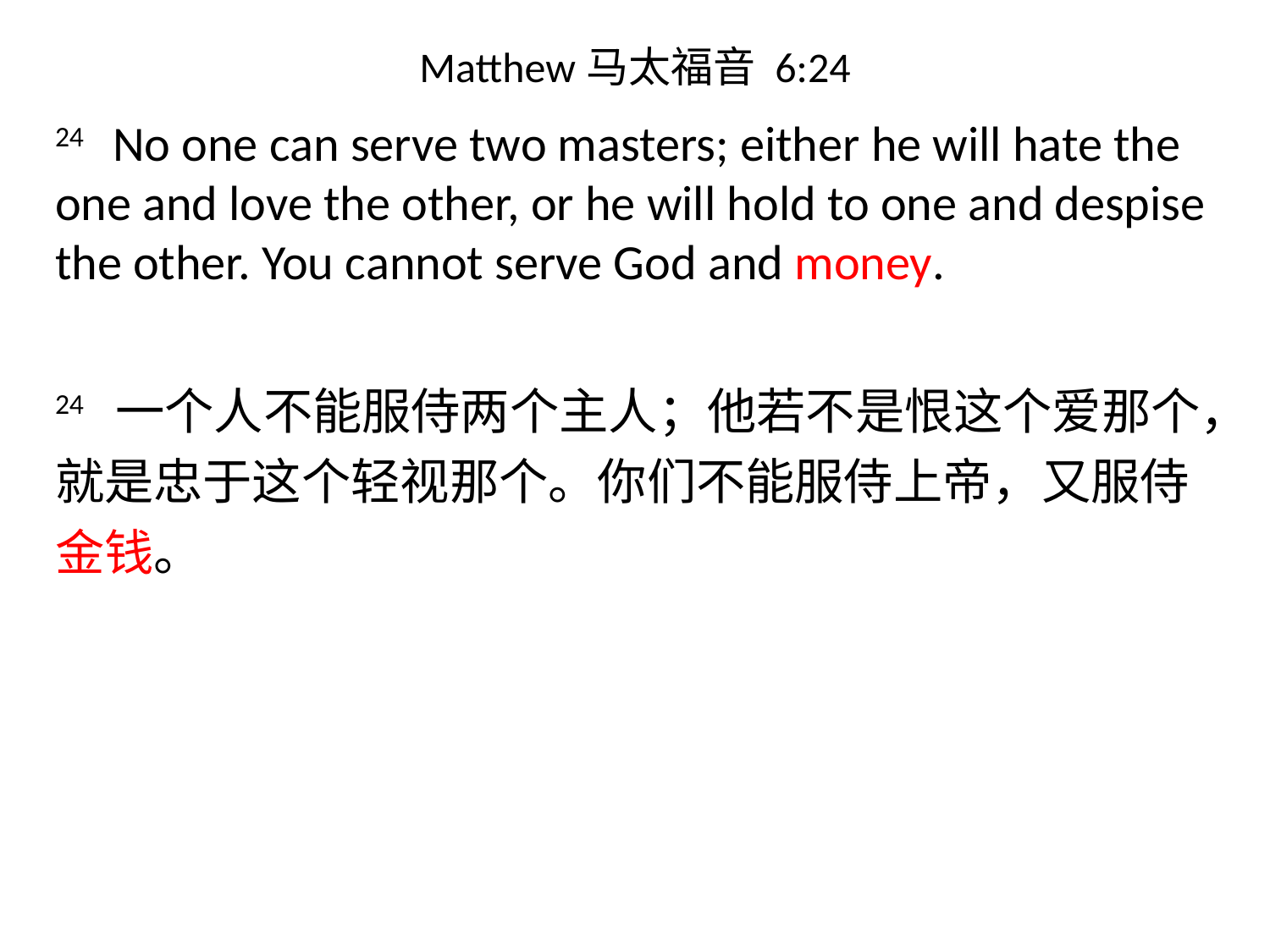

# Matthew马太福音 6:24
24   No one can serve two masters; either he will hate the one and love the other, or he will hold to one and despise the other. You cannot serve God and money.

24   一个人不能服侍两个主人；他若不是恨这个爱那个，就是忠于这个轻视那个。你们不能服侍上帝，又服侍金钱。